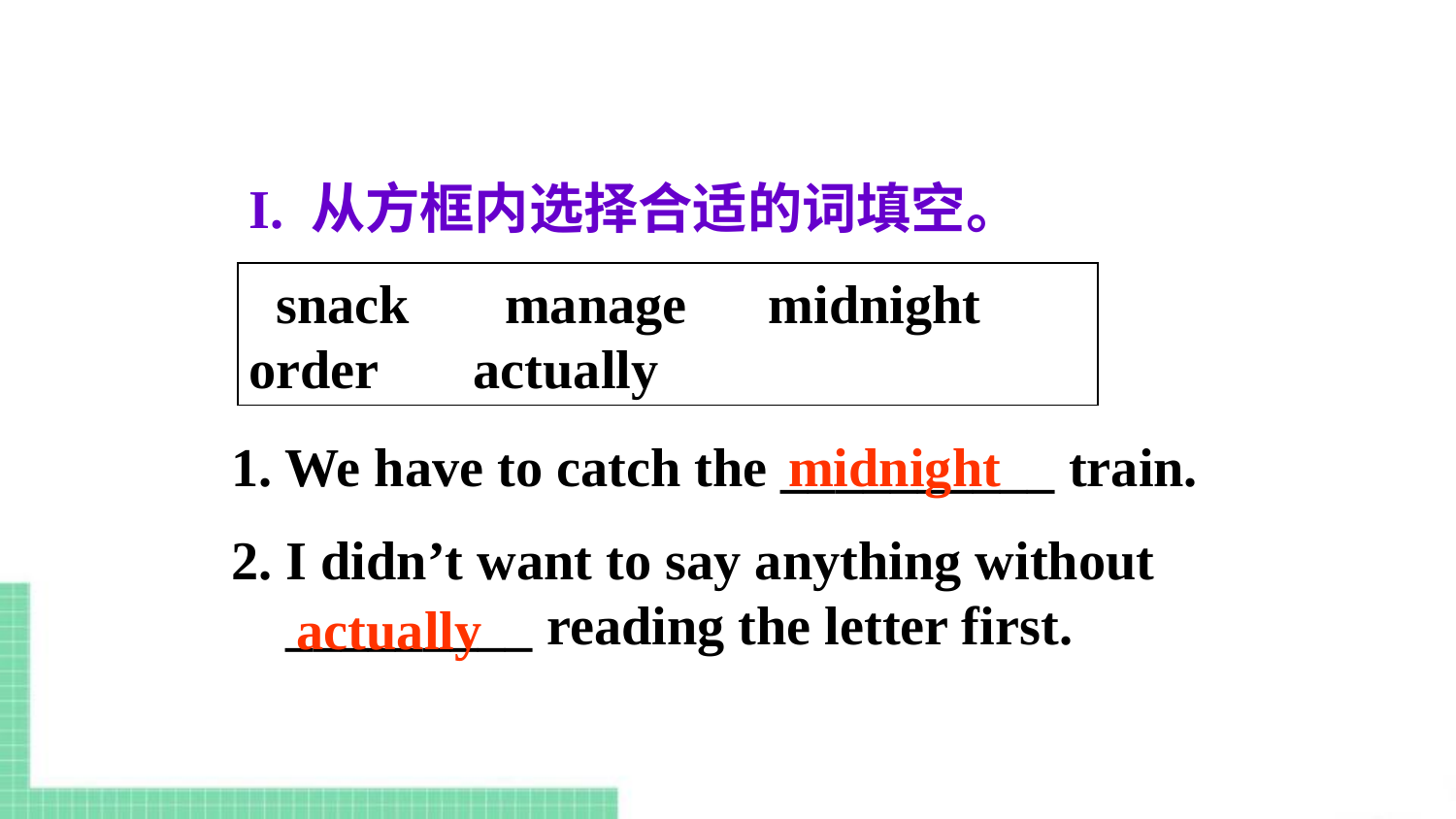

I. 从方框内选择合适的词填空。
  snack       manage      midnight     order       actually

 midnight
1. We have to catch the __________ train.
2. I didn’t want to say anything without _________ reading the letter first.
actually